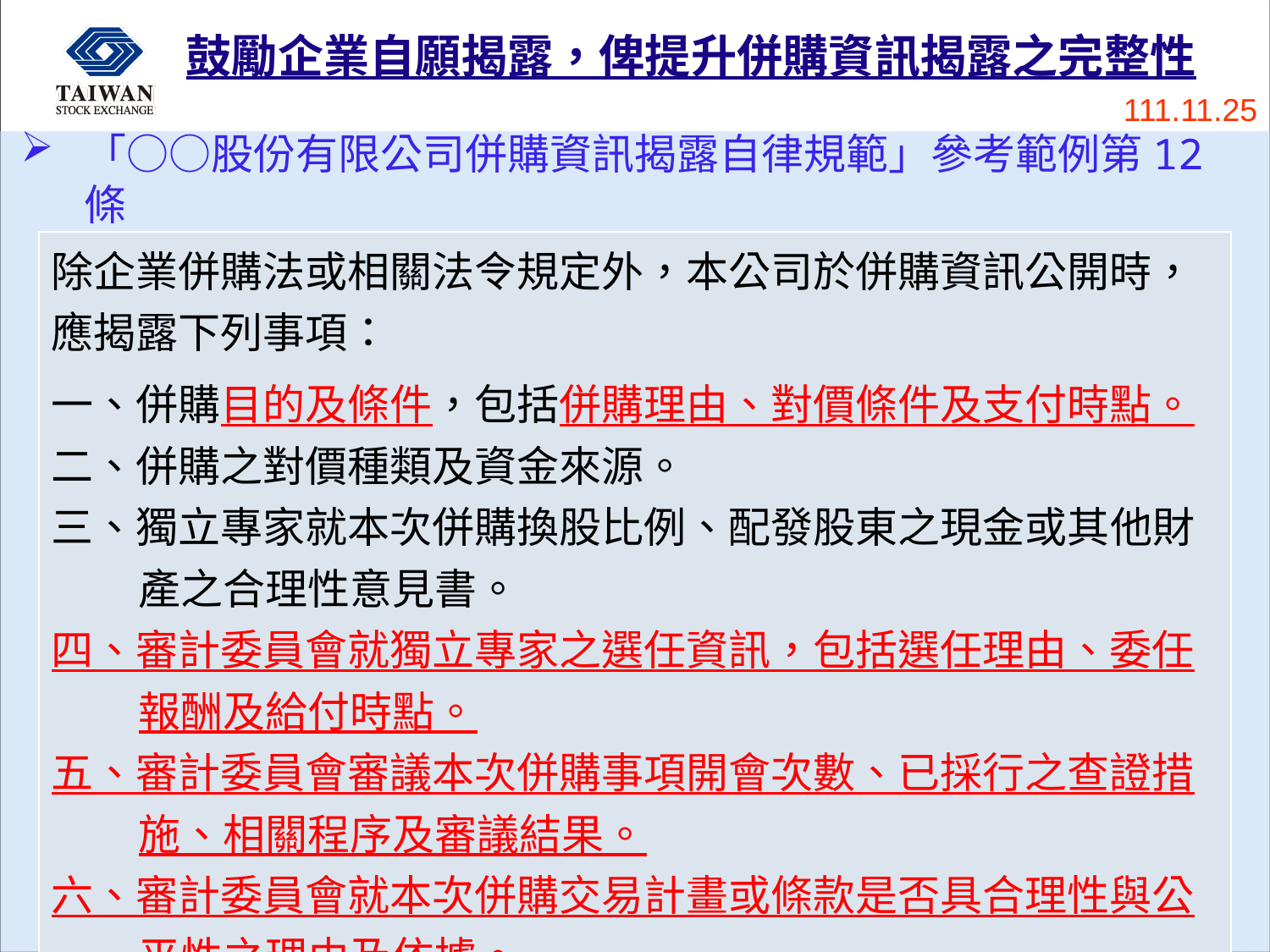

# 鼓勵企業自願揭露，俾提升併購資訊揭露之完整性
111.11.25
「○○股份有限公司併購資訊揭露自律規範」參考範例第12條
| 除企業併購法或相關法令規定外，本公司於併購資訊公開時，應揭露下列事項： 一、併購目的及條件，包括併購理由、對價條件及支付時點。 二、併購之對價種類及資金來源。 三、獨立專家就本次併購換股比例、配發股東之現金或其他財產之合理性意見書。 四、審計委員會就獨立專家之選任資訊，包括選任理由、委任報酬及給付時點。 五、審計委員會審議本次併購事項開會次數、已採行之查證措施、相關程序及審議結果。 六、審計委員會就本次併購交易計畫或條款是否具合理性與公平性之理由及依據。 |
| --- |
20